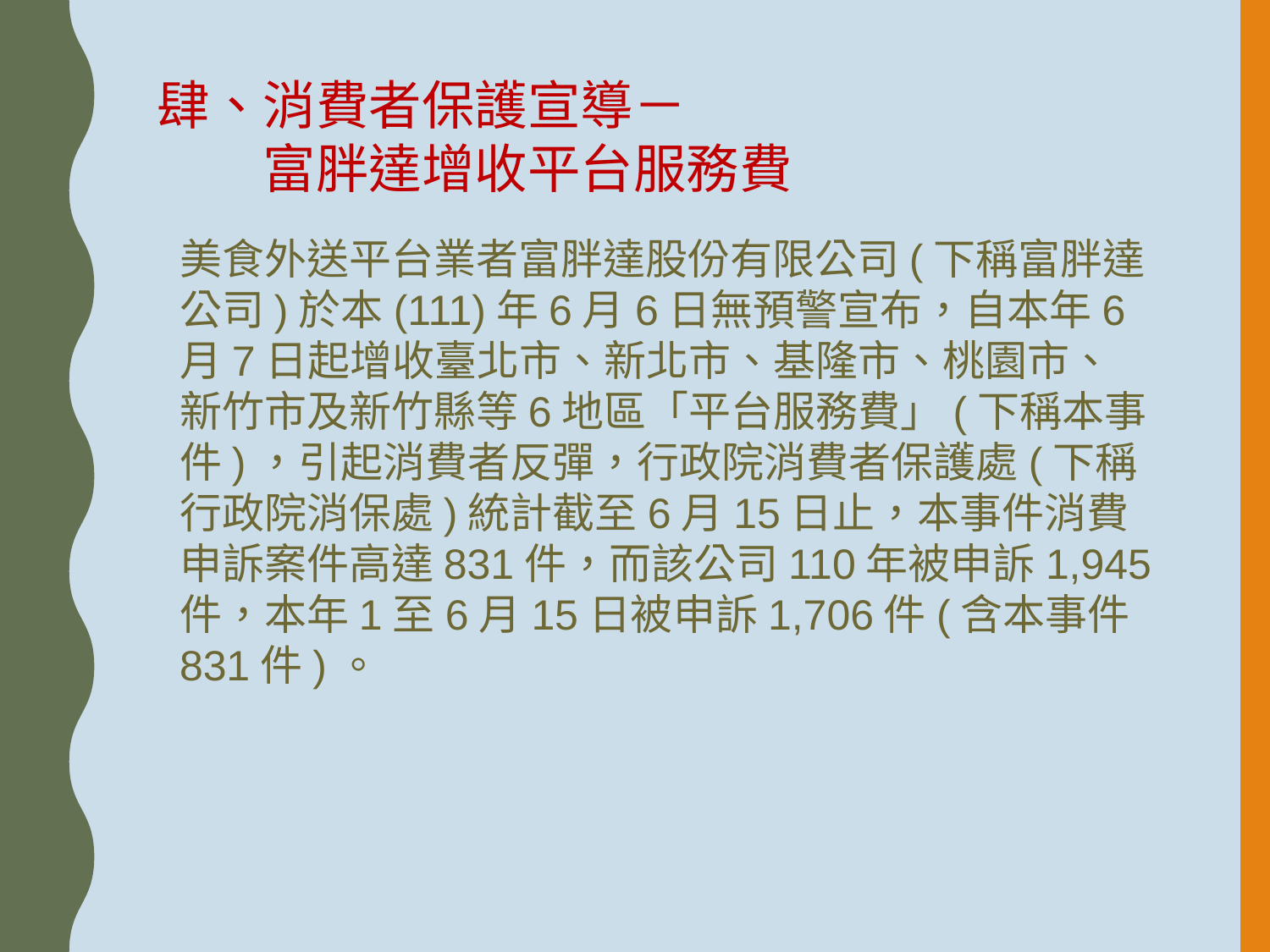

肆、消費者保護宣導－
　　富胖達增收平台服務費
美食外送平台業者富胖達股份有限公司(下稱富胖達公司)於本(111)年6月6日無預警宣布，自本年6月7日起增收臺北市、新北市、基隆市、桃園市、新竹市及新竹縣等6地區「平台服務費」(下稱本事件)，引起消費者反彈，行政院消費者保護處(下稱行政院消保處)統計截至6月15日止，本事件消費申訴案件高達831件，而該公司110年被申訴1,945件，本年1至6月15日被申訴1,706件(含本事件831件)。